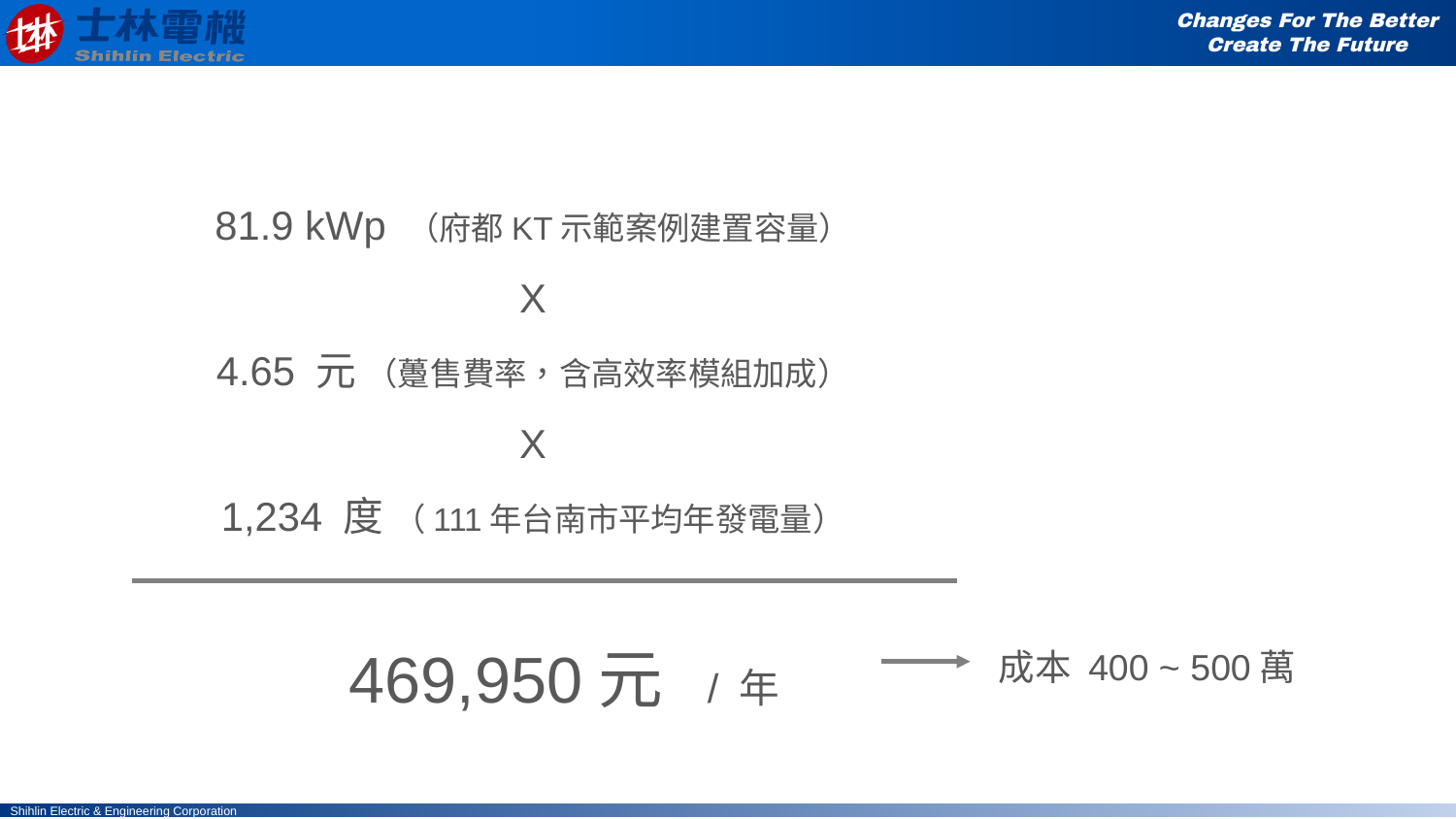

81.9 kWp （府都KT示範案例建置容量）
X
4.65 元 （躉售費率，含高效率模組加成）
X
1,234 度 （111年台南市平均年發電量）

469,950元  / 年

成本 400 ~ 500萬